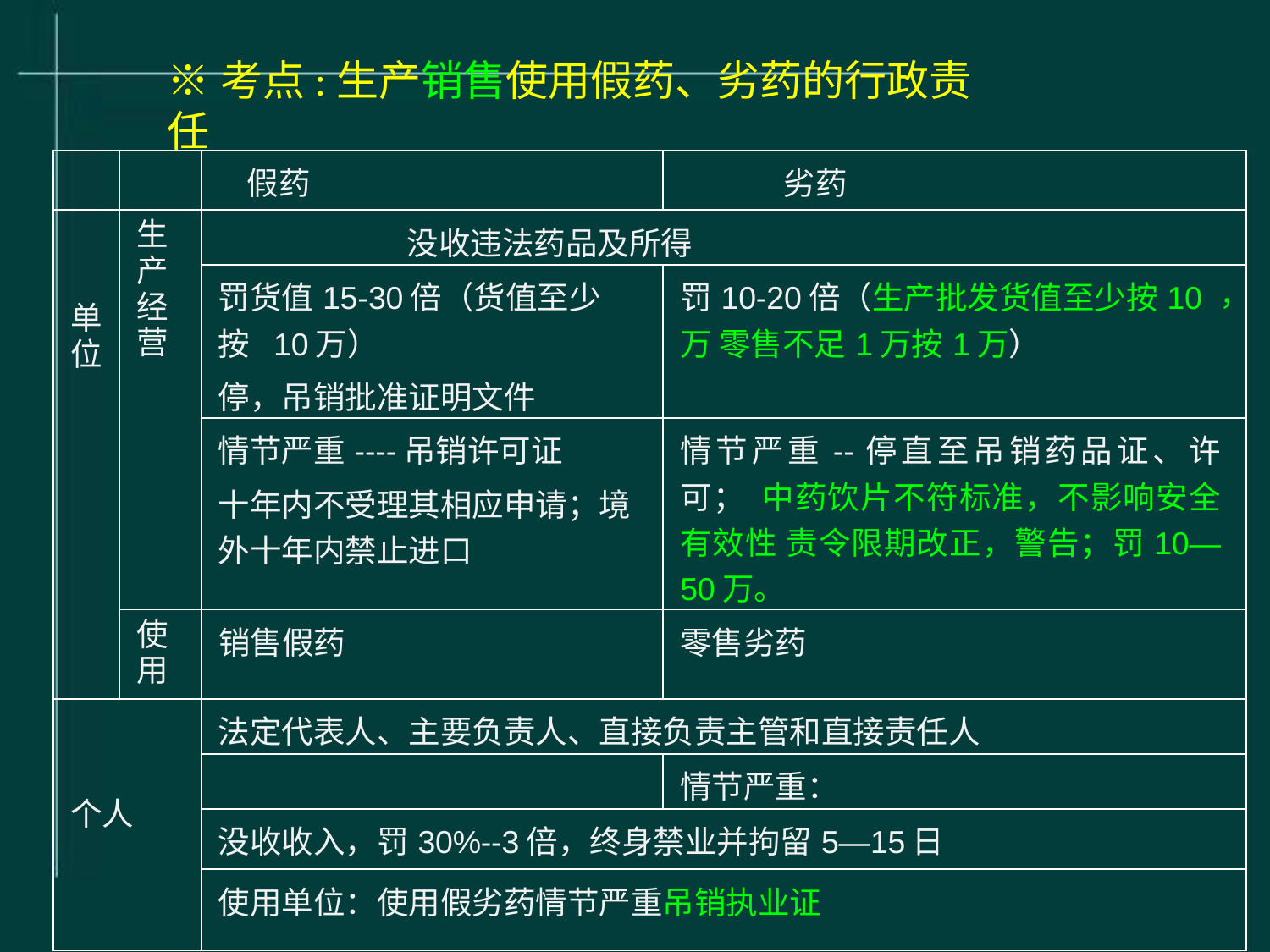

# ※考点:生产销售使用假药、劣药的行政责任
|  |  | 假药 | 劣药 |
| --- | --- | --- | --- |
| 单 位 | 生 产 经 营 | 没收违法药品及所得 |  |
|  |  | 罚货值15-30倍（货值至少按 10万） 停，吊销批准证明文件 | 罚10-20倍（生产批发货值至少按10万 零售不足1万按1万） |
|  |  | 情节严重----吊销许可证 十年内不受理其相应申请；境 外十年内禁止进口 | 情节严重--停直至吊销药品证、许可； 中药饮片不符标准，不影响安全有效性 责令限期改正，警告；罚10—50万。 |
|  | 使 用 | 销售假药 | 零售劣药 |
| 个人 |  | 法定代表人、主要负责人、直接负责主管和直接责任人 |  |
|  |  |  | 情节严重： |
|  |  | 没收收入，罚30%--3倍，终身禁业并拘留5—15日 |  |
|  |  | 使用单位：使用假劣药情节严重吊销执业证 |  |
，